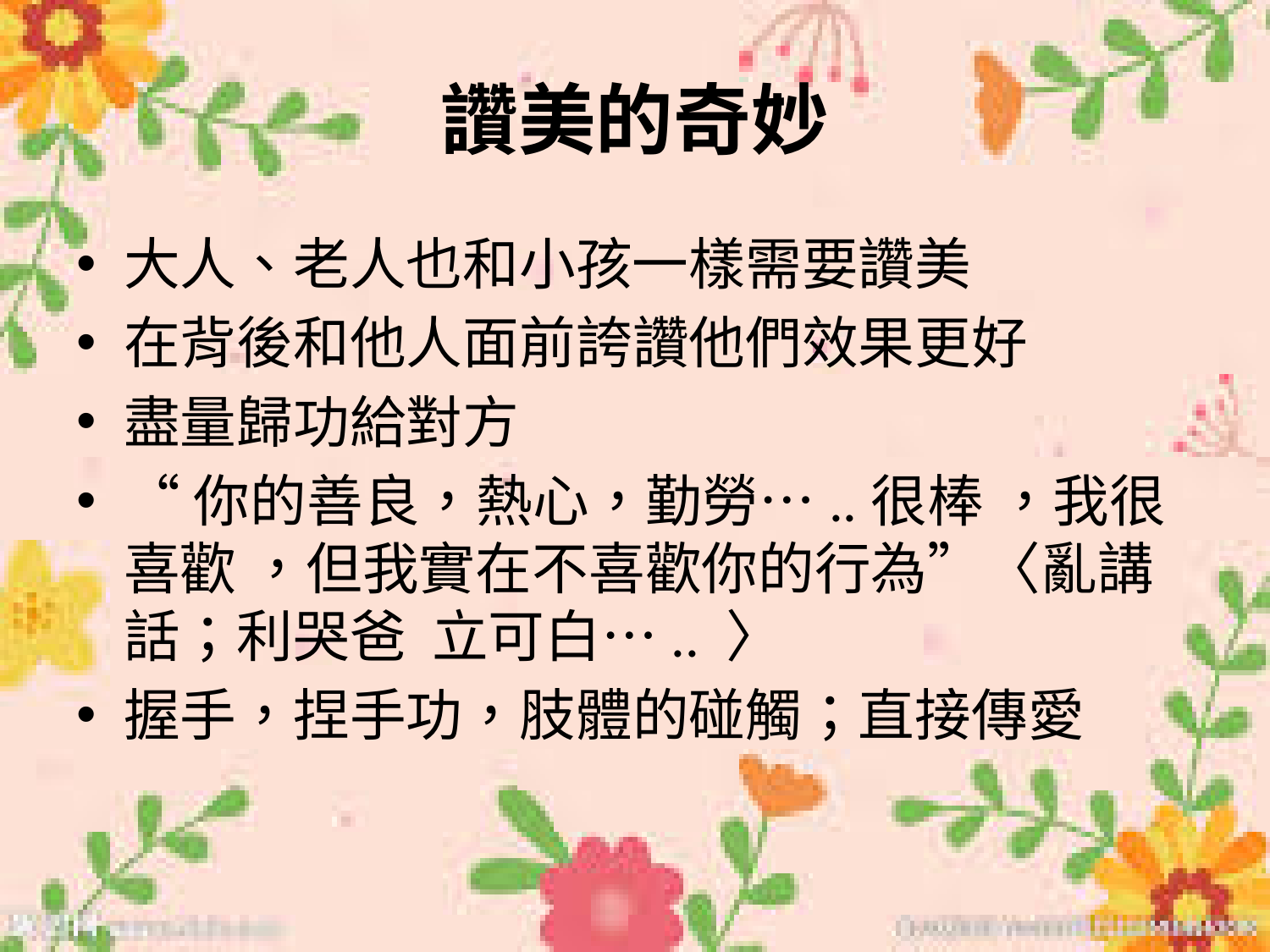

# 讚美的奇妙
大人、老人也和小孩一樣需要讚美
在背後和他人面前誇讚他們效果更好
盡量歸功給對方
“你的善良，熱心，勤勞…..很棒 ，我很喜歡 ，但我實在不喜歡你的行為”〈亂講話；利哭爸  立可白….. 〉
握手，捏手功，肢體的碰觸；直接傳愛